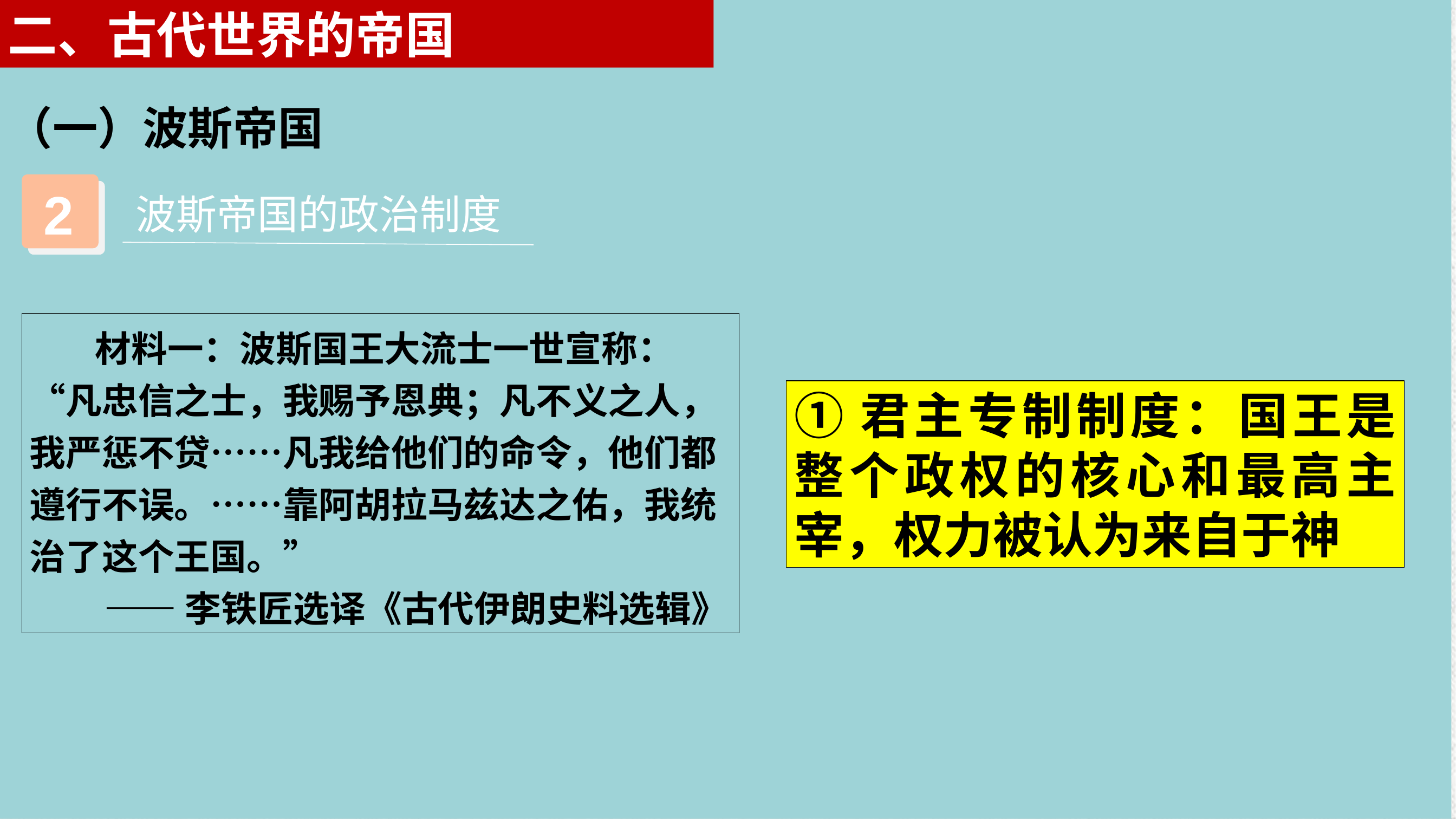

二、古代世界的帝国
（一）波斯帝国

2

波斯帝国的政治制度
       材料一：波斯国王大流士一世宣称：“凡忠信之士，我赐予恩典；凡不义之人，我严惩不贷……凡我给他们的命令，他们都遵行不误。……靠阿胡拉马兹达之佑，我统治了这个王国。”
         ——李铁匠选译《古代伊朗史料选辑》
①君主专制制度：国王是整个政权的核心和最高主宰，权力被认为来自于神